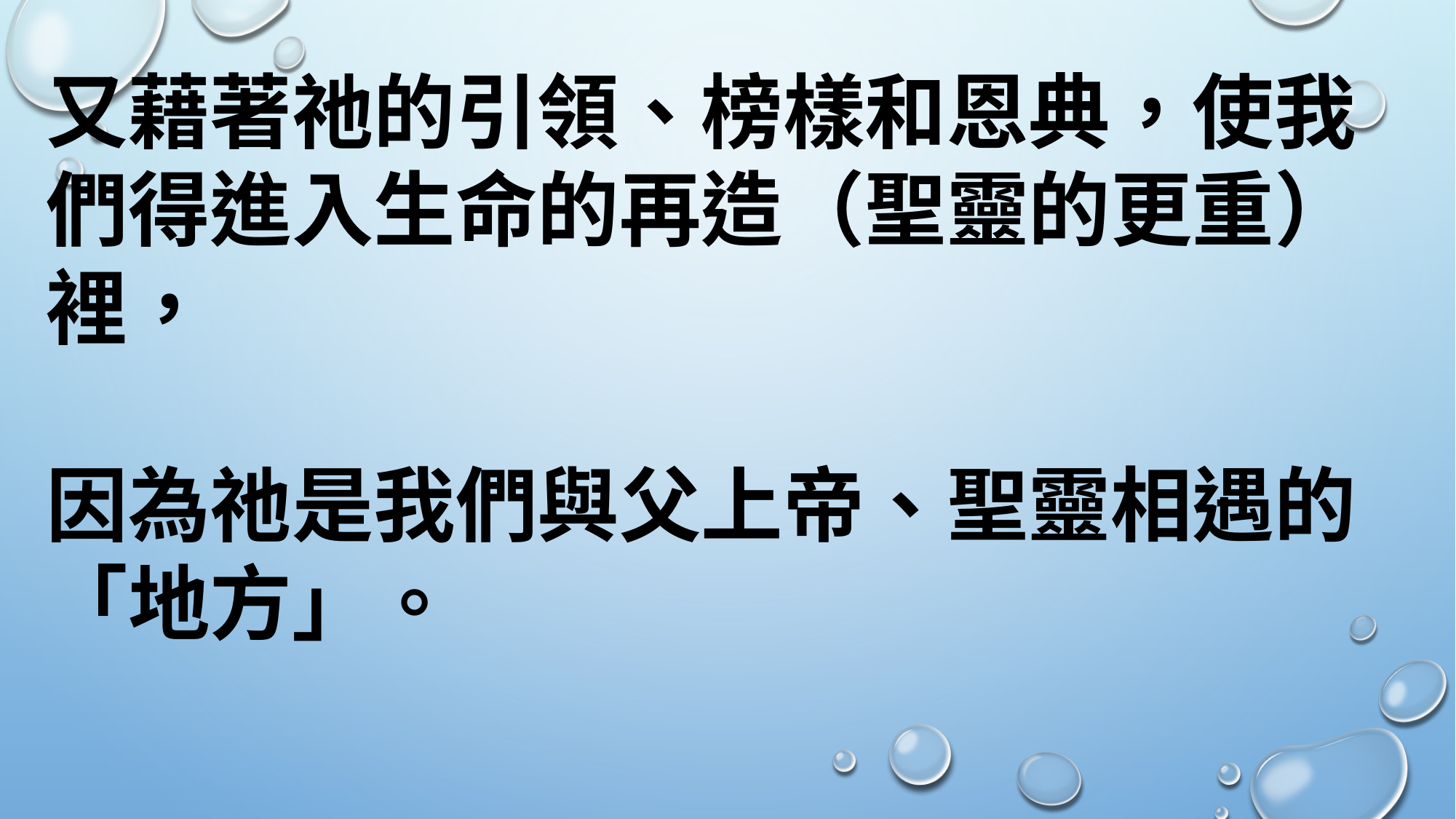

又藉著祂的引領、榜樣和恩典，使我們得進入生命的再造（聖靈的更重）裡，

因為祂是我們與父上帝、聖靈相遇的「地方」。